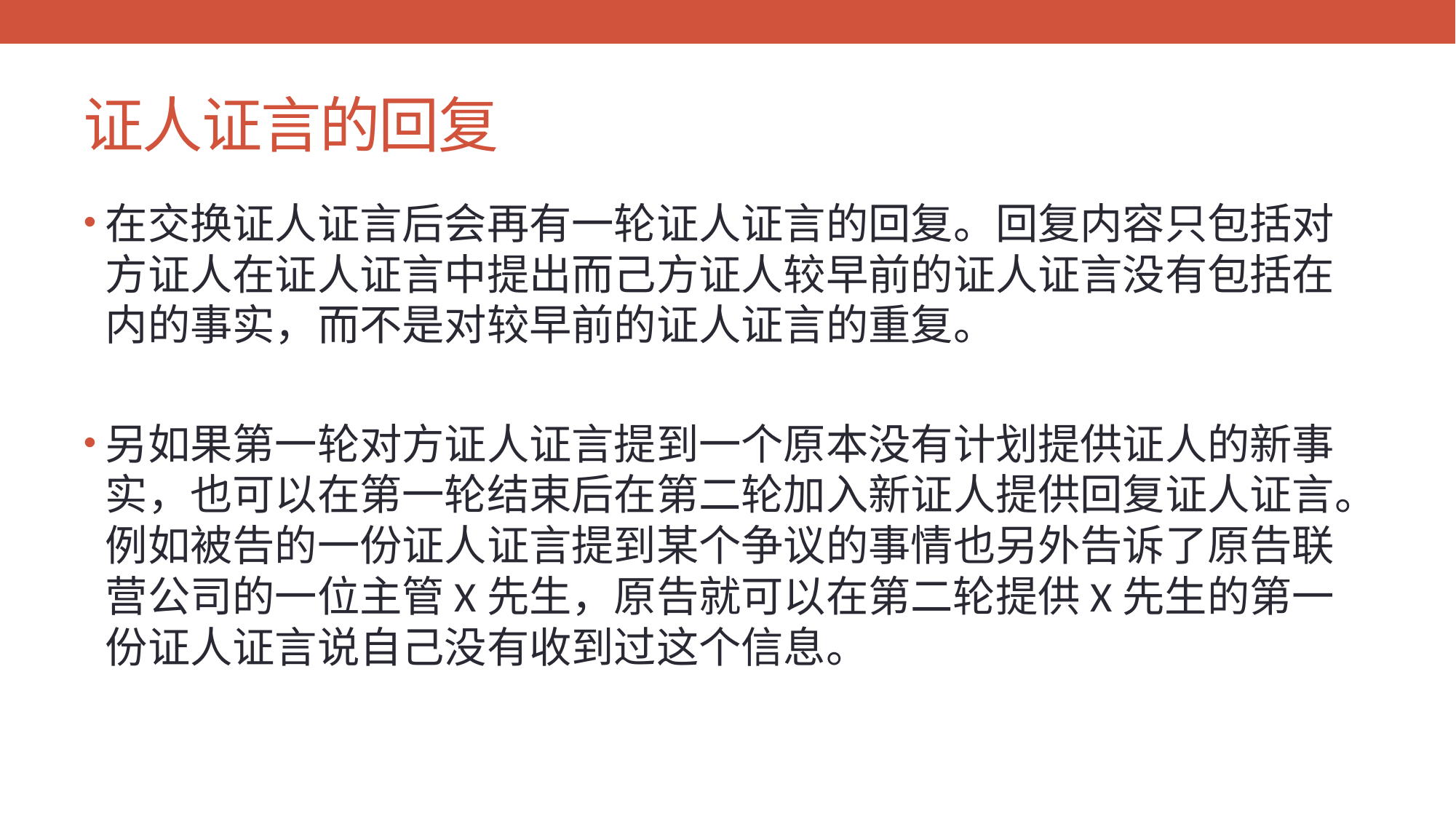

# 证人证言的回复
在交换证人证言后会再有一轮证人证言的回复。回复内容只包括对方证人在证人证言中提出而己方证人较早前的证人证言没有包括在内的事实，而不是对较早前的证人证言的重复。

另如果第一轮对方证人证言提到一个原本没有计划提供证人的新事实，也可以在第一轮结束后在第二轮加入新证人提供回复证人证言。例如被告的一份证人证言提到某个争议的事情也另外告诉了原告联营公司的一位主管X先生，原告就可以在第二轮提供X先生的第一份证人证言说自己没有收到过这个信息。